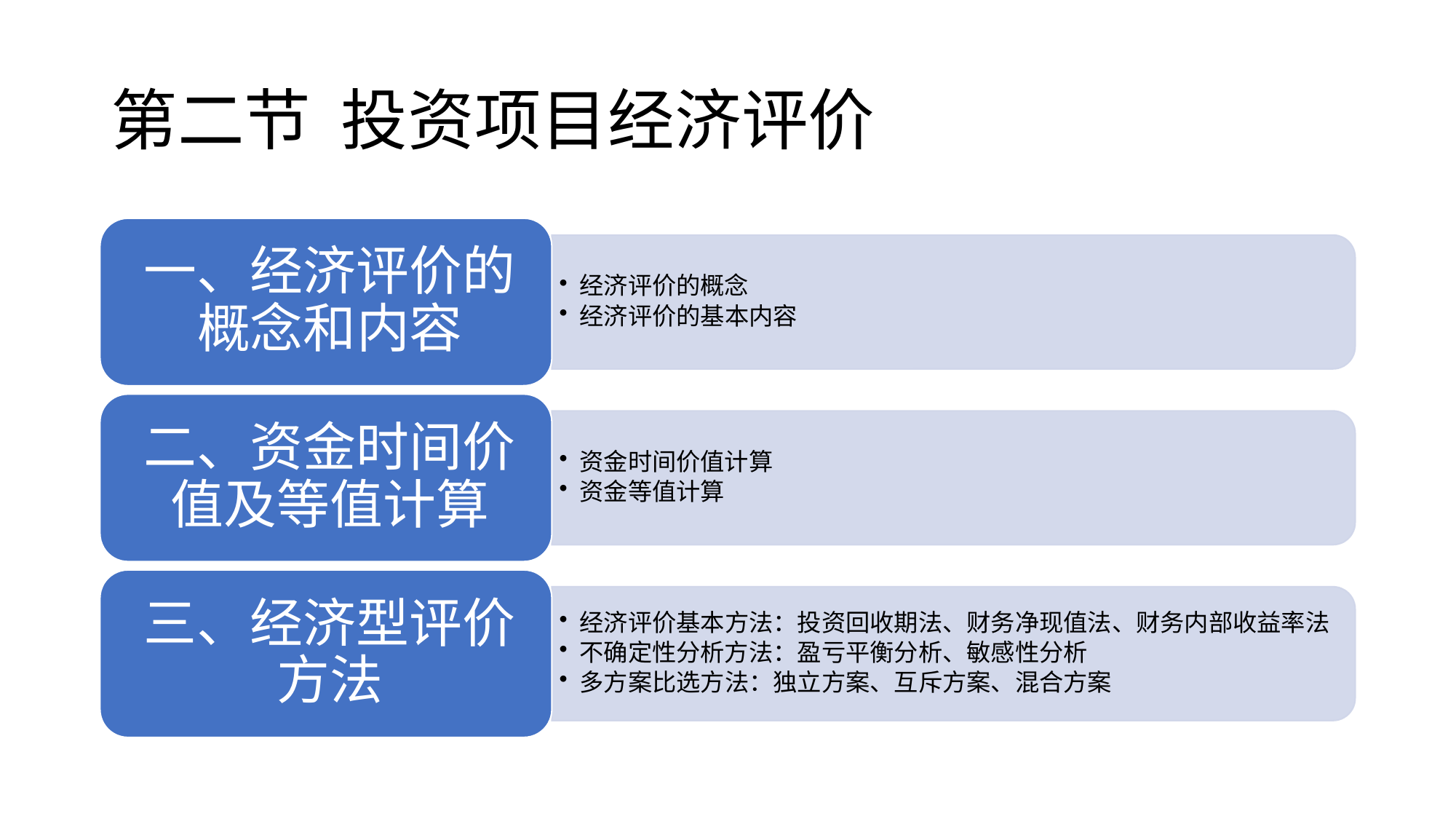

# 第二节  投资项目经济评价
经济评价的概念
经济评价的基本内容
一、经济评价的概念和内容
资金时间价值计算
资金等值计算
二、资金时间价值及等值计算
经济评价基本方法：投资回收期法、财务净现值法、财务内部收益率法
不确定性分析方法：盈亏平衡分析、敏感性分析
多方案比选方法：独立方案、互斥方案、混合方案
三、经济型评价方法